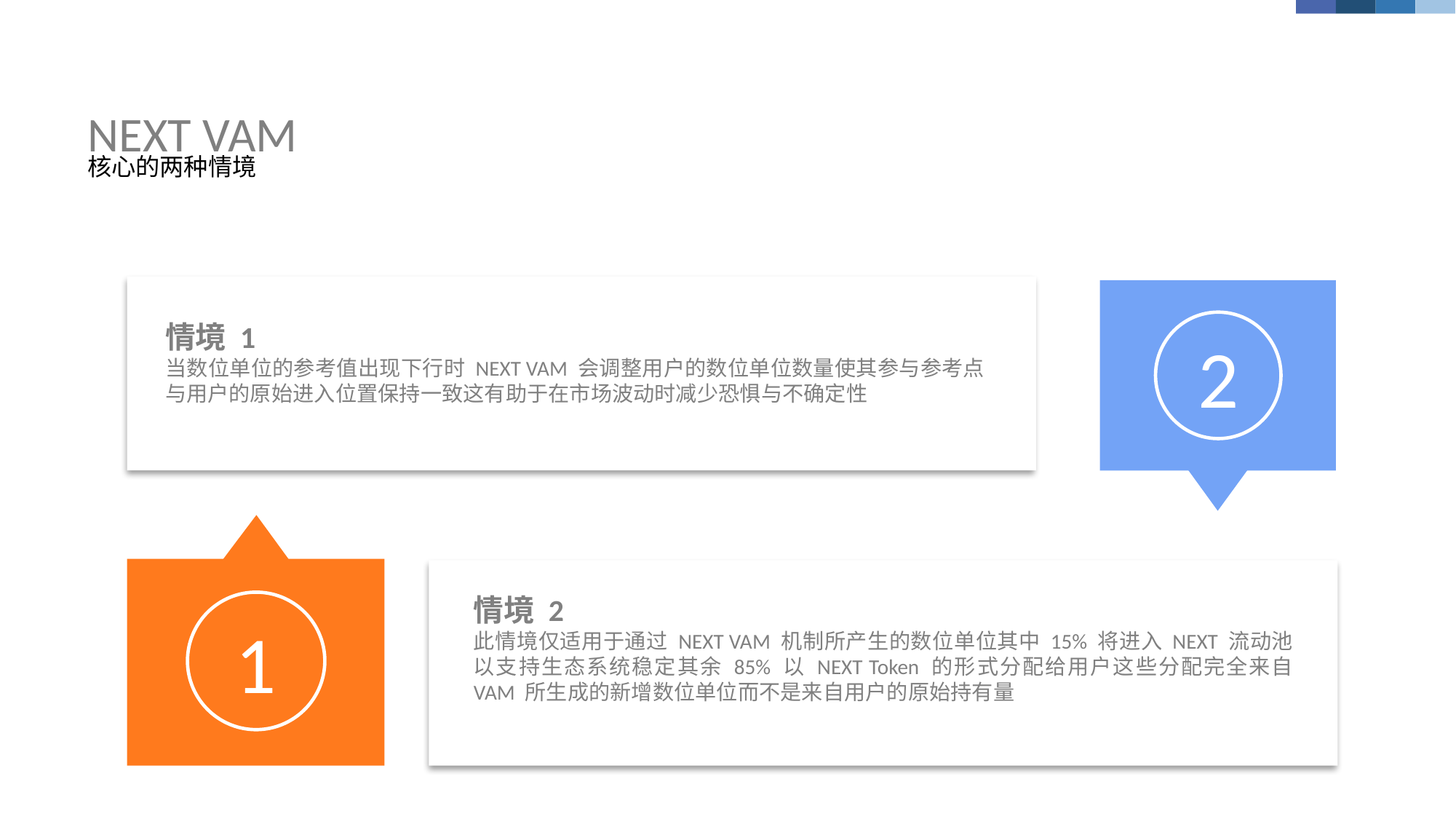

NEXT VAM
核心的两种情境

2

情境 1
当数位单位的参考值出现下行时 NEXT VAM 会调整用户的数位单位数量使其参与参考点与用户的原始进入位置保持一致这有助于在市场波动时减少恐惧与不确定性

1

情境 2
此情境仅适用于通过 NEXT VAM 机制所产生的数位单位其中 15% 将进入 NEXT 流动池以支持生态系统稳定其余 85% 以 NEXT Token 的形式分配给用户这些分配完全来自 VAM 所生成的新增数位单位而不是来自用户的原始持有量